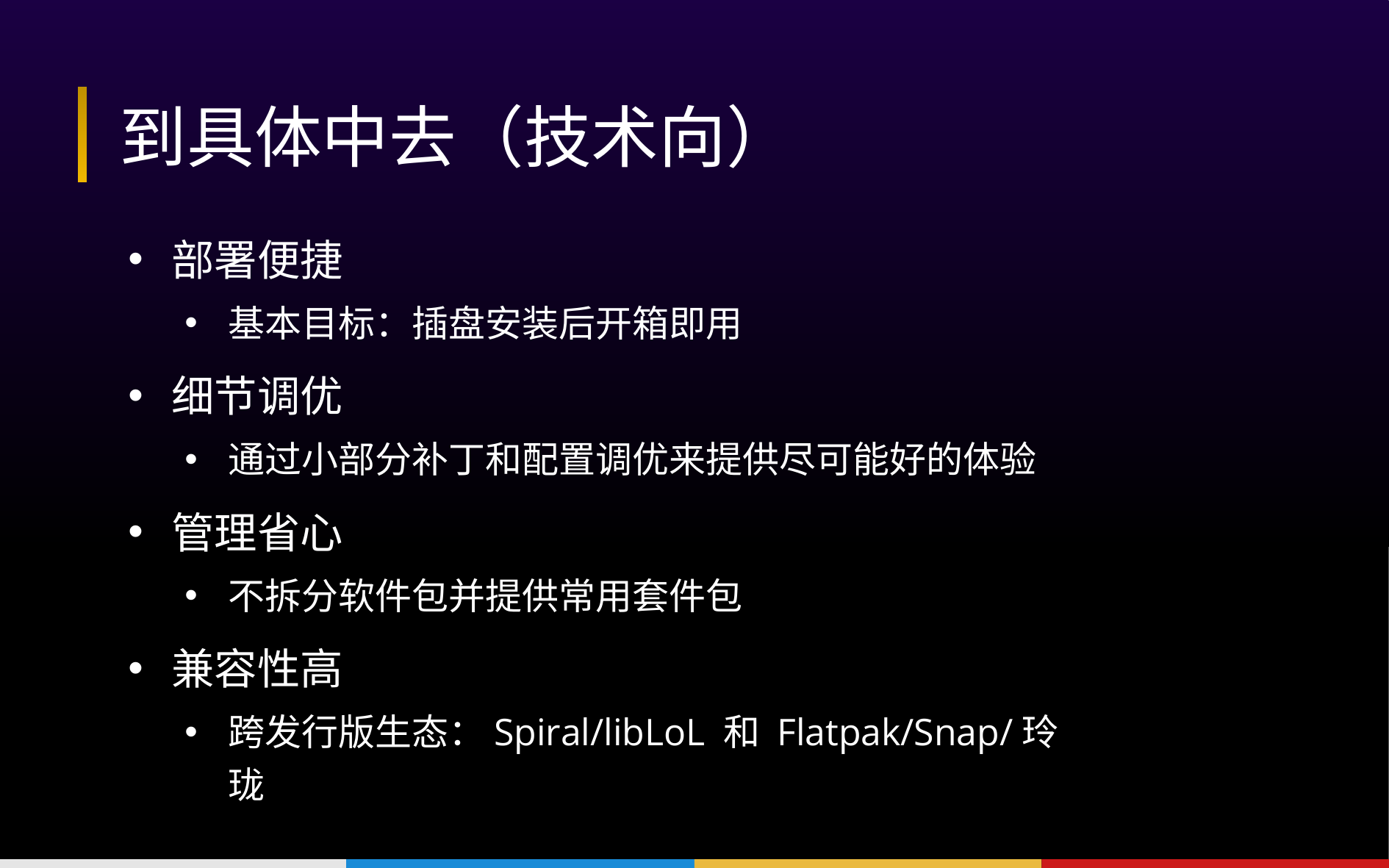

# 到具体中去（技术向）
部署便捷
基本目标：插盘安装后开箱即用
细节调优
通过小部分补丁和配置调优来提供尽可能好的体验
管理省心
不拆分软件包并提供常用套件包
兼容性高
跨发行版生态：Spiral/libLoL 和 Flatpak/Snap/玲珑
15